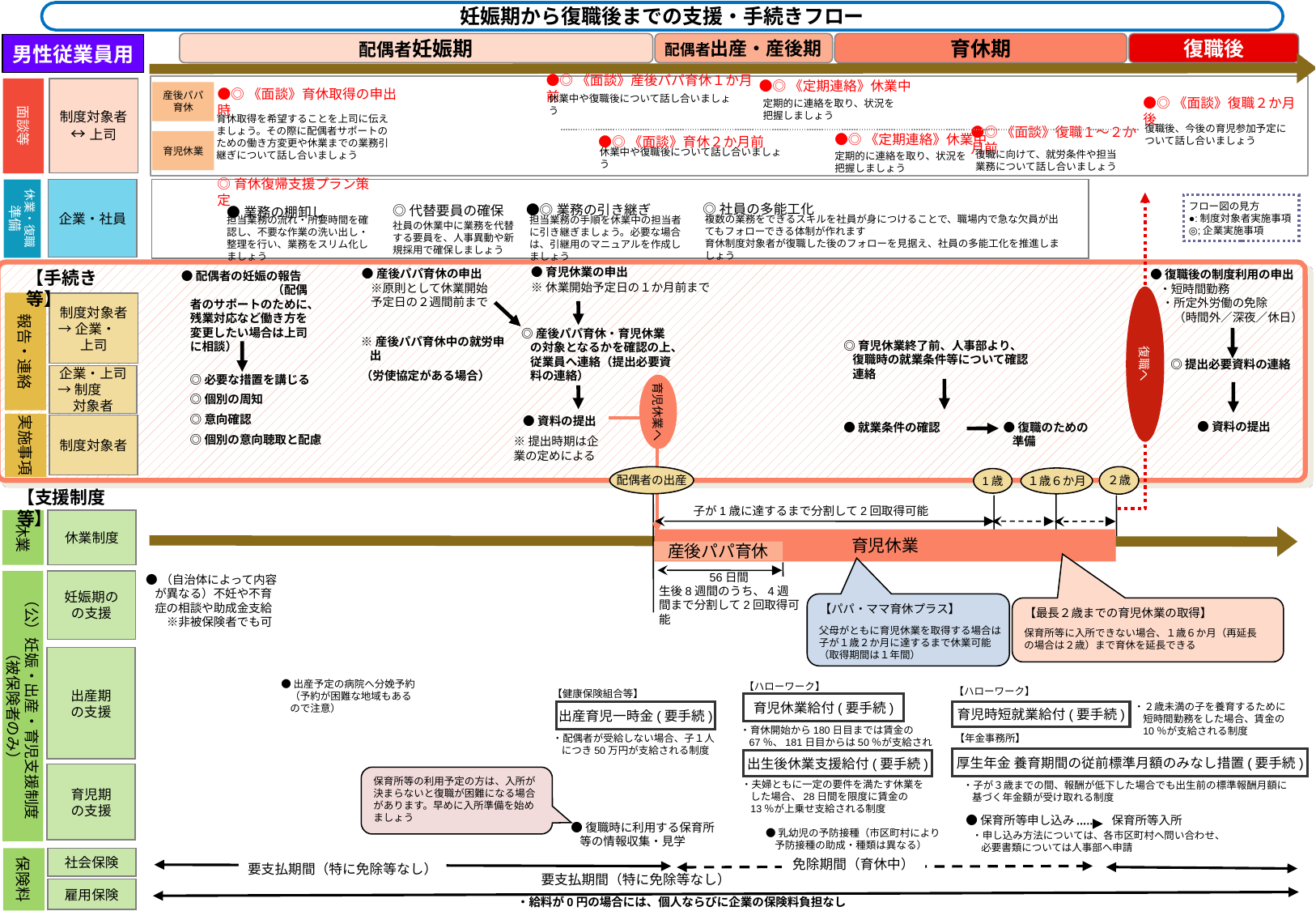

妊娠期から復職後までの支援・手続きフロー
配偶者妊娠期
配偶者出産・産後期
育休期
復職後
男性従業員用

面談等
制度対象者
↔上司
●◎《定期連絡》休業中
●◎《面談》産後パパ育休１か月前
産後パパ育休
●◎《面談》育休取得の申出時
定期的に連絡を取り、状況を
把握しましょう
休業中や復職後について話し合いましょう
●◎《面談》復職２か月後
育休取得を希望することを上司に伝えましょう。その際に配偶者サポートのための働き方変更や休業までの業務引継ぎについて話し合いましょう
復職後、今後の育児参加予定に
ついて話し合いましょう
●◎《定期連絡》休業中
育児休業
●◎《面談》復職１～２か月前
●◎《面談》育休２か月前
復職に向けて、就労条件や担当
業務について話し合いましょう
休業中や復職後について話し合いましょう
定期的に連絡を取り、状況を
把握しましょう
◎育休復帰支援プラン策定
休業・復職準備
企業・社員

フロー図の見方
●:制度対象者実施事項
◎;企業実施事項
◎代替要員の確保
◎社員の多能工化
●◎業務の引き継ぎ
●業務の棚卸し
担当業務の流れ・所要時間を確認し、不要な作業の洗い出し・整理を行い、業務をスリム化しましょう
社員の休業中に業務を代替する要員を、人事異動や新規採用で確保しましょう
複数の業務をできるスキルを社員が身につけることで、職場内で急な欠員が出てもフォローできる体制が作れます
育休制度対象者が復職した後のフォローを見据え、社員の多能工化を推進しましょう
担当業務の手順を休業中の担当者に引き継ぎましょう。必要な場合は、引継用のマニュアルを作成しましょう
●育児休業の申出
※休業開始予定日の１か月前まで
【手続き等】

●産後パパ育休の申出
※原則として休業開始予定日の２週間前まで
●復職後の制度利用の申出
	・短時間勤務
　・所定外労働の免除
　　（時間外／深夜／休日）

●配偶者の妊娠の報告　　　　　　　　（配偶者のサポートのために、残業対応など働き方を変更したい場合は上司に相談）
復職へ
報告・連絡
制度対象者
→企業・　上司

◎産後パパ育休・育児休業の対象となるかを確認の上、従業員へ連絡（提出必要資料の連絡）

※産後パパ育休中の就労申出
（労使協定がある場合）
◎育児休業終了前、人事部より、復職時の就業条件等について確認連絡

◎提出必要資料の連絡
企業・上司
→制度　　対象者
◎必要な措置を講じる
◎個別の周知
◎意向確認
◎個別の意向聴取と配慮
育児休業へ

●資料の提出
実施事項
●資料の提出
制度対象者
●就業条件の確認
●復職のための準備

※提出時期は企業の定めによる
２歳
配偶者の出産
１歳６か月
1歳
【支援制度等】

子が1歳に達するまで分割して2回取得可能
休業
休業制度

育児休業

産後パパ育休

56日間
●（自治体によって内容が異なる）不妊や不育症の相談や助成金支給　※非被保険者でも可

（公）妊娠・出産・育児支援制度
（被保険者のみ）
妊娠期の
の支援
生後8週間のうち、4週間まで分割して2回取得可能
【パパ・ママ育休プラス】

【最長２歳までの育児休業の取得】
父母がともに育児休業を取得する場合は子が１歳２か月に達するまで休業可能（取得期間は１年間）

保育所等に入所できない場合、１歳６か月（再延長の場合は２歳）まで育休を延長できる
出産期
の支援
●出産予定の病院へ分娩予約（予約が困難な地域もあるので注意）
【ハローワーク】
【ハローワーク】
【健康保険組合等】
育児休業給付(要手続)
・２歳未満の子を養育するために短時間勤務をした場合、賃金の10％が支給される制度
育児時短就業給付(要手続)
出産育児一時金(要手続)
・育休開始から180日目までは賃金の67％、181日目からは50％が支給される制度
【年金事務所】
・配偶者が受給しない場合、子１人につき50万円が支給される制度
厚生年金 養育期間の従前標準月額のみなし措置(要手続)
出生後休業支援給付(要手続)
育児期
の支援
保育所等の利用予定の方は、入所が決まらないと復職が困難になる場合があります。早めに入所準備を始めましょう
・夫婦ともに一定の要件を満たす休業をした場合、28日間を限度に賃金の13％が上乗せ支給される制度
・子が３歳までの間、報酬が低下した場合でも出生前の標準報酬月額に基づく年金額が受け取れる制度
●保育所等申し込み
保育所等入所
●復職時に利用する保育所等の情報収集・見学
●乳幼児の予防接種（市区町村により予防接種の助成・種類は異なる）

・申し込み方法については、各市区町村へ問い合わせ、必要書類については人事部へ申請
保険料
社会保険
免除期間（育休中）
要支払期間（特に免除等なし）

要支払期間（特に免除等なし）

雇用保険
・給料が0円の場合には、個人ならびに企業の保険料負担なし